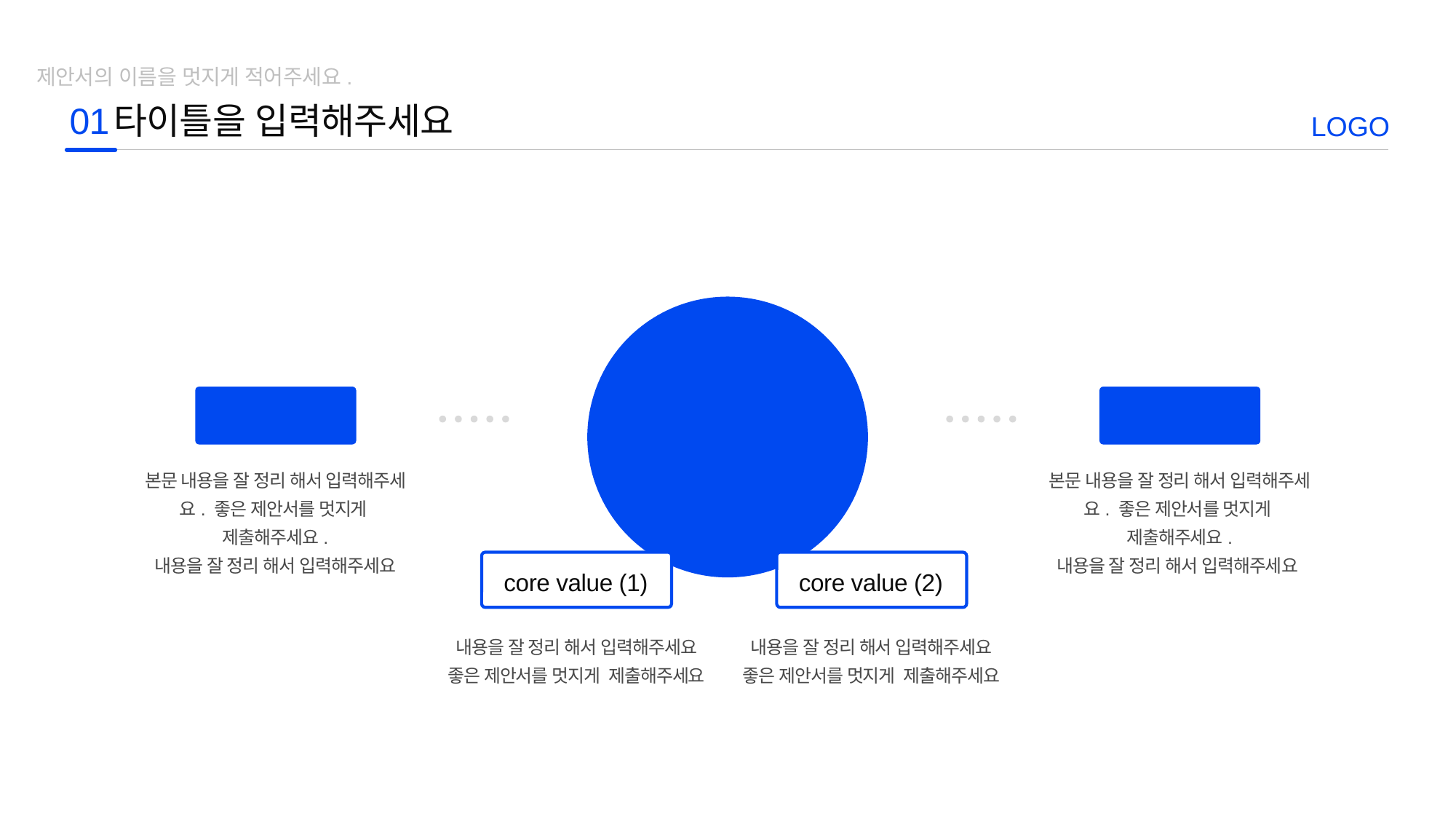

제안서의 이름을 멋지게 적어주세요.
01
타이틀을 입력해주세요
LOGO

MISSION
VISION
CORE VALUE

Please enter a keyword
본문 내용을 잘 정리 해서 입력해주세요. 좋은 제안서를 멋지게  제출해주세요.
내용을 잘 정리 해서 입력해주세요

본문 내용을 잘 정리 해서 입력해주세요. 좋은 제안서를 멋지게  제출해주세요.
내용을 잘 정리 해서 입력해주세요

core value (1)
core value (2)
내용을 잘 정리 해서 입력해주세요
좋은 제안서를 멋지게  제출해주세요
내용을 잘 정리 해서 입력해주세요
좋은 제안서를 멋지게  제출해주세요